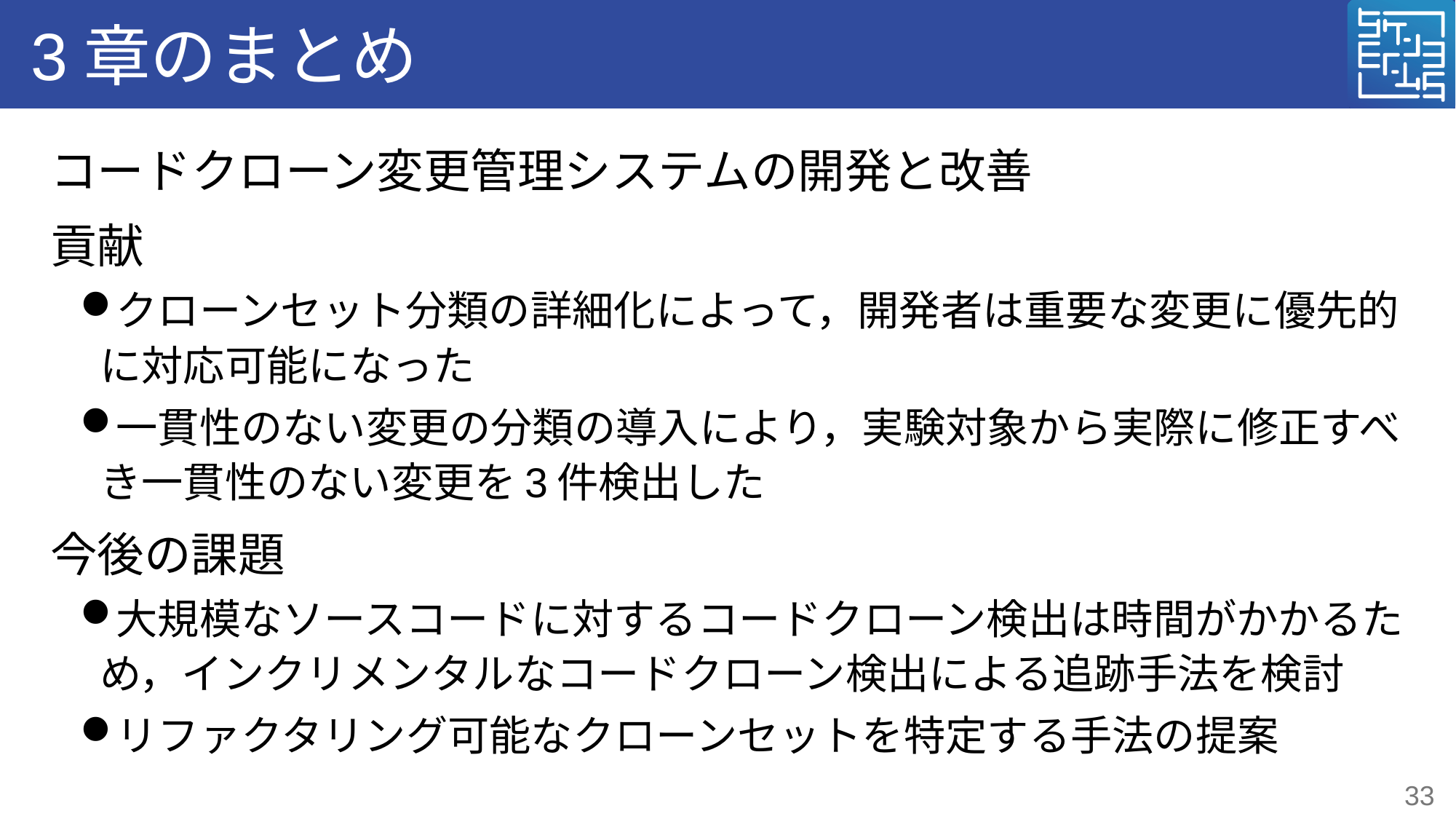

# 3章のまとめ
コードクローン変更管理システムの開発と改善
貢献
クローンセット分類の詳細化によって，開発者は重要な変更に優先的に対応可能になった
一貫性のない変更の分類の導入により，実験対象から実際に修正すべき一貫性のない変更を3件検出した
今後の課題
大規模なソースコードに対するコードクローン検出は時間がかかるため，インクリメンタルなコードクローン検出による追跡手法を検討
リファクタリング可能なクローンセットを特定する手法の提案
33